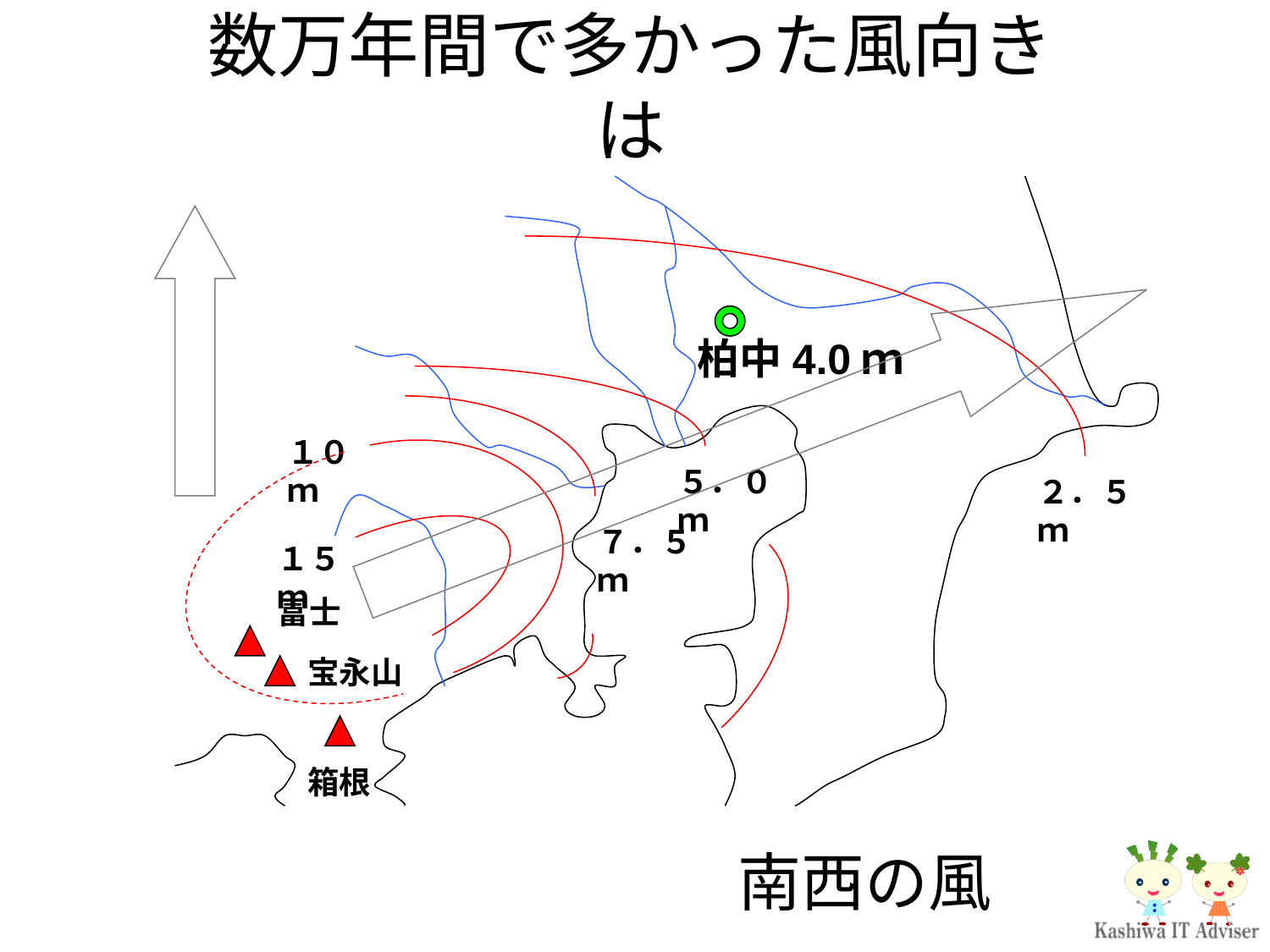

数万年間で多かった風向きは

柏中4.0ｍ

１０ｍ
５．０ｍ
２．５ｍ

１５ｍ
７．５ｍ

富士

宝永山

箱根
南西の風